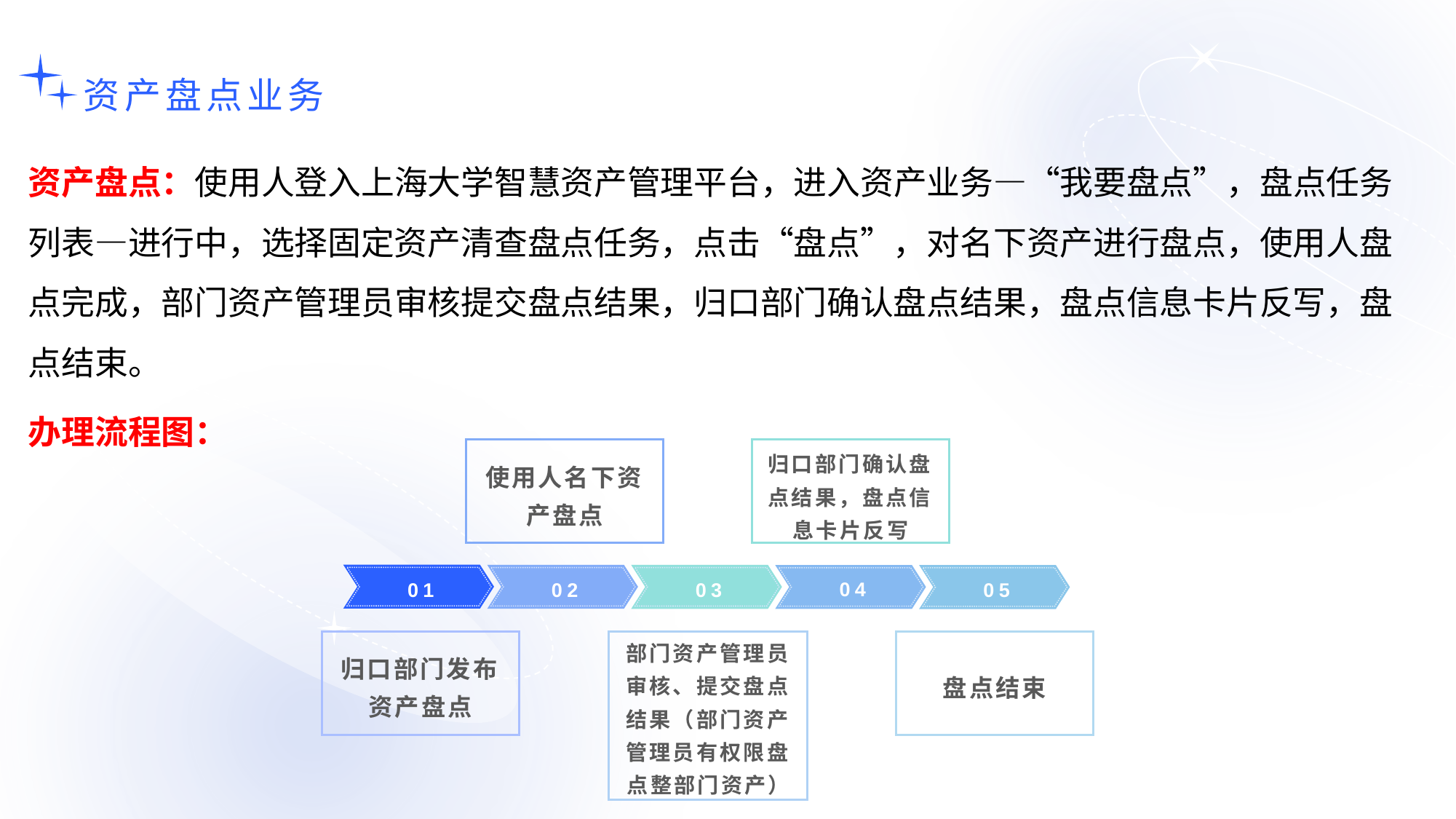

资产盘点业务
资产盘点：使用人登入上海大学智慧资产管理平台，进入资产业务—“我要盘点”，盘点任务列表—进行中，选择固定资产清查盘点任务，点击“盘点”，对名下资产进行盘点，使用人盘点完成，部门资产管理员审核提交盘点结果，归口部门确认盘点结果，盘点信息卡片反写，盘点结束。
办理流程图：

归口部门确认盘点结果，盘点信息卡片反写
使用人名下资产盘点

04
01
02
03
05

部门资产管理员审核、提交盘点结果（部门资产管理员有权限盘点整部门资产）
归口部门发布资产盘点
盘点结束